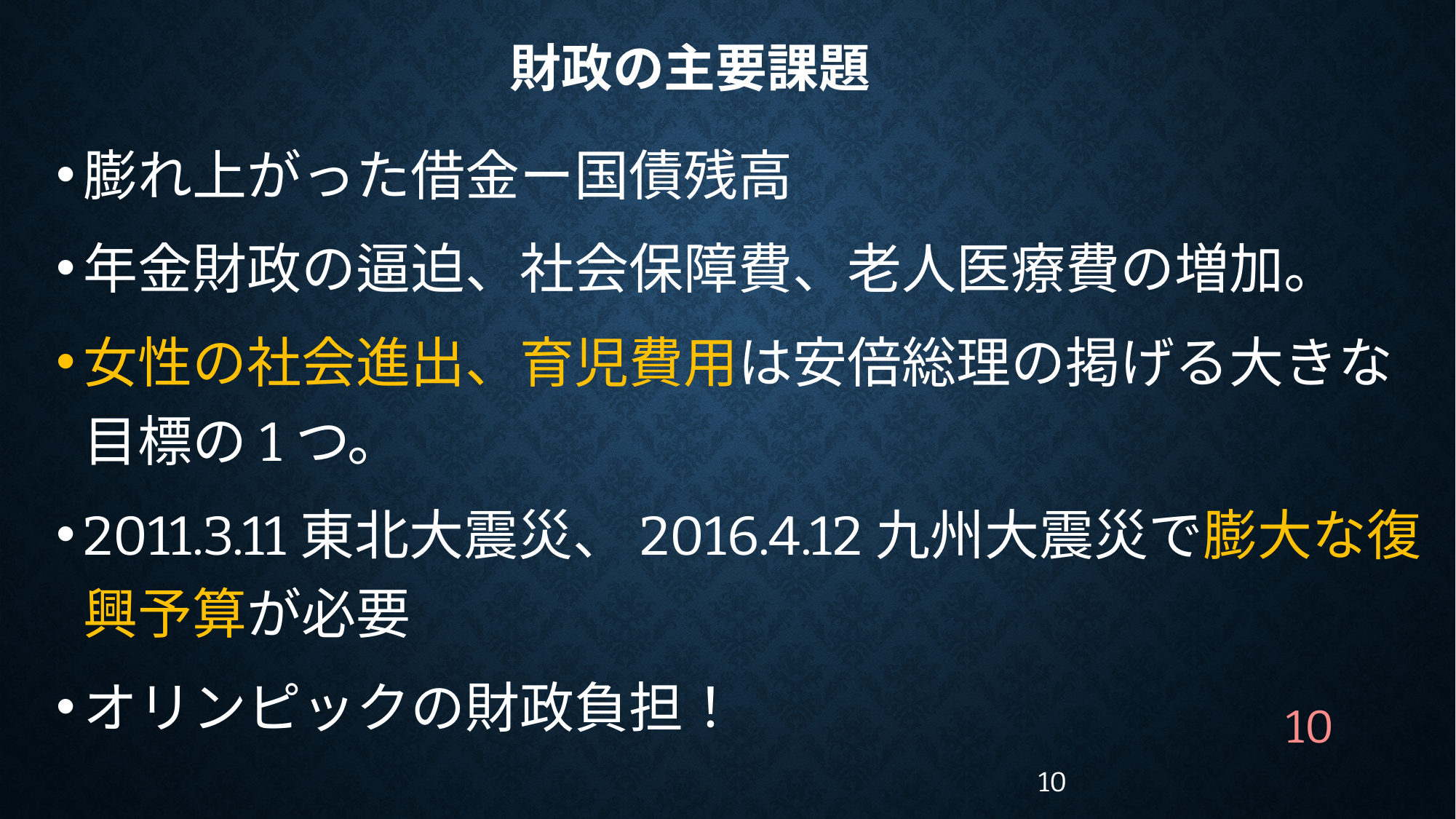

# 財政の主要課題
膨れ上がった借金ー国債残高
年金財政の逼迫、社会保障費、老人医療費の増加。
女性の社会進出、育児費用は安倍総理の掲げる大きな目標の1つ。
2011.3.11東北大震災、2016.4.12九州大震災で膨大な復興予算が必要
オリンピックの財政負担！
10
10